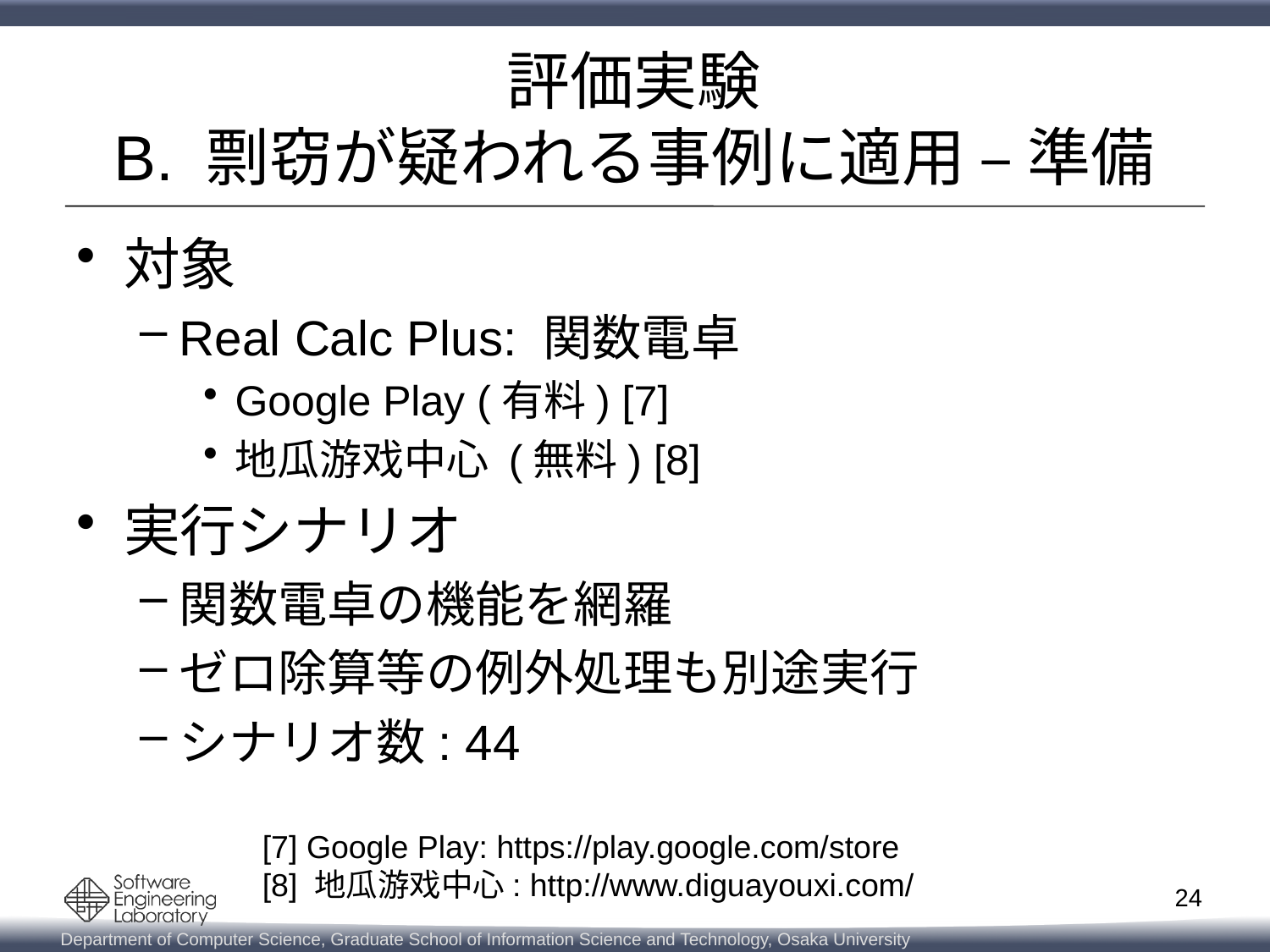

# 評価実験 B. 剽窃が疑われる事例に適用 – 準備
対象
Real Calc Plus: 関数電卓
Google Play (有料) [7]
地瓜游戏中心 (無料) [8]
実行シナリオ
関数電卓の機能を網羅
ゼロ除算等の例外処理も別途実行
シナリオ数: 44

[7] Google Play: https://play.google.com/store
[8] 地瓜游戏中心: http://www.diguayouxi.com/
24